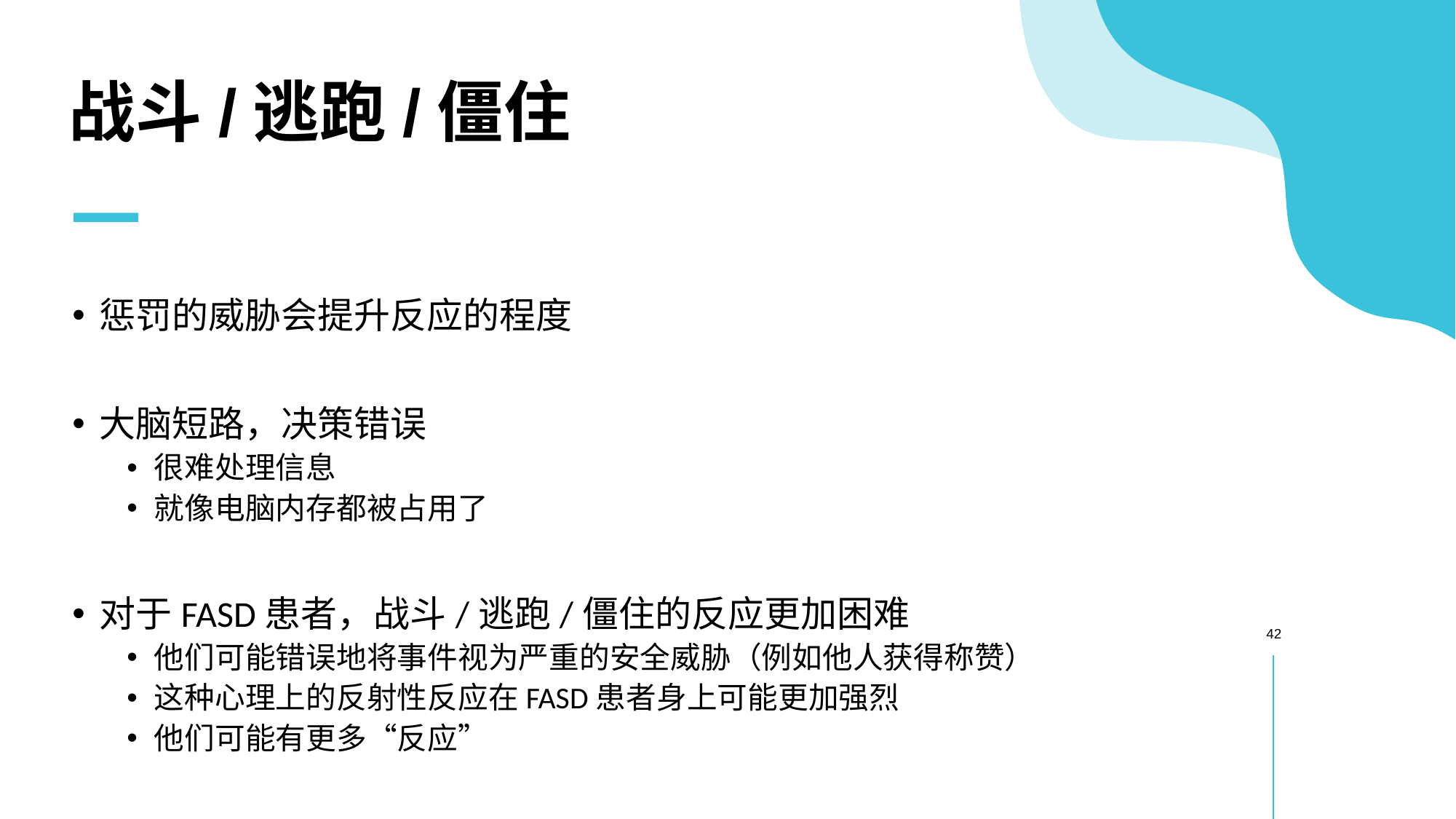

# 战斗/逃跑/僵住

惩罚的威胁会提升反应的程度

大脑短路，决策错误
很难处理信息
就像电脑内存都被占用了

对于FASD患者，战斗/逃跑/僵住的反应更加困难
他们可能错误地将事件视为严重的安全威胁（例如他人获得称赞）
这种心理上的反射性反应在FASD患者身上可能更加强烈
他们可能有更多“反应”
42